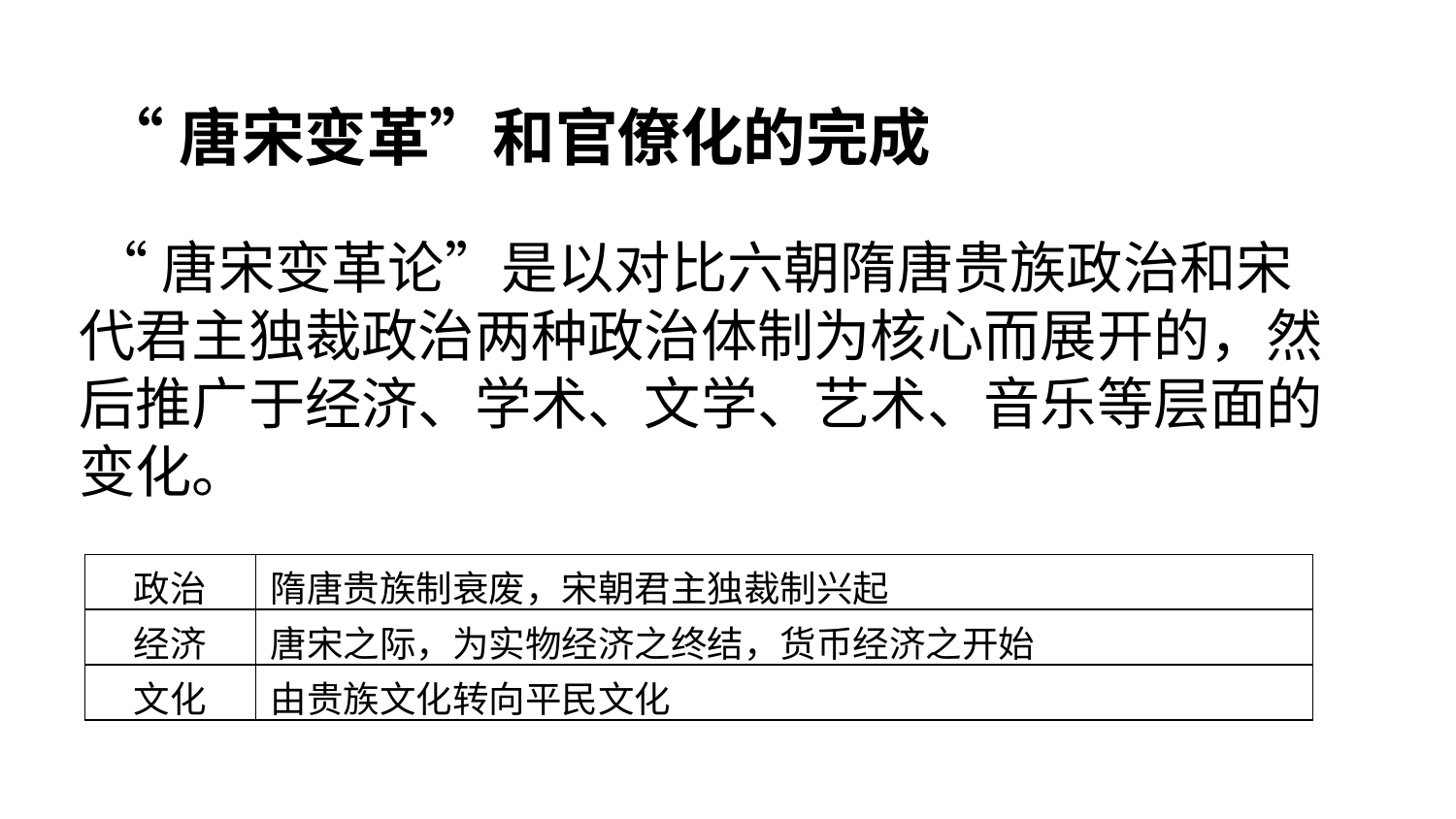

“唐宋变革”和官僚化的完成

 “唐宋变革论”是以对比六朝隋唐贵族政治和宋代君主独裁政治两种政治体制为核心而展开的，然后推广于经济、学术、文学、艺术、音乐等层面的变化。
| 政治 | 隋唐贵族制衰废，宋朝君主独裁制兴起 |
| --- | --- |
| 经济 | 唐宋之际，为实物经济之终结，货币经济之开始 |
| 文化 | 由贵族文化转向平民文化 |